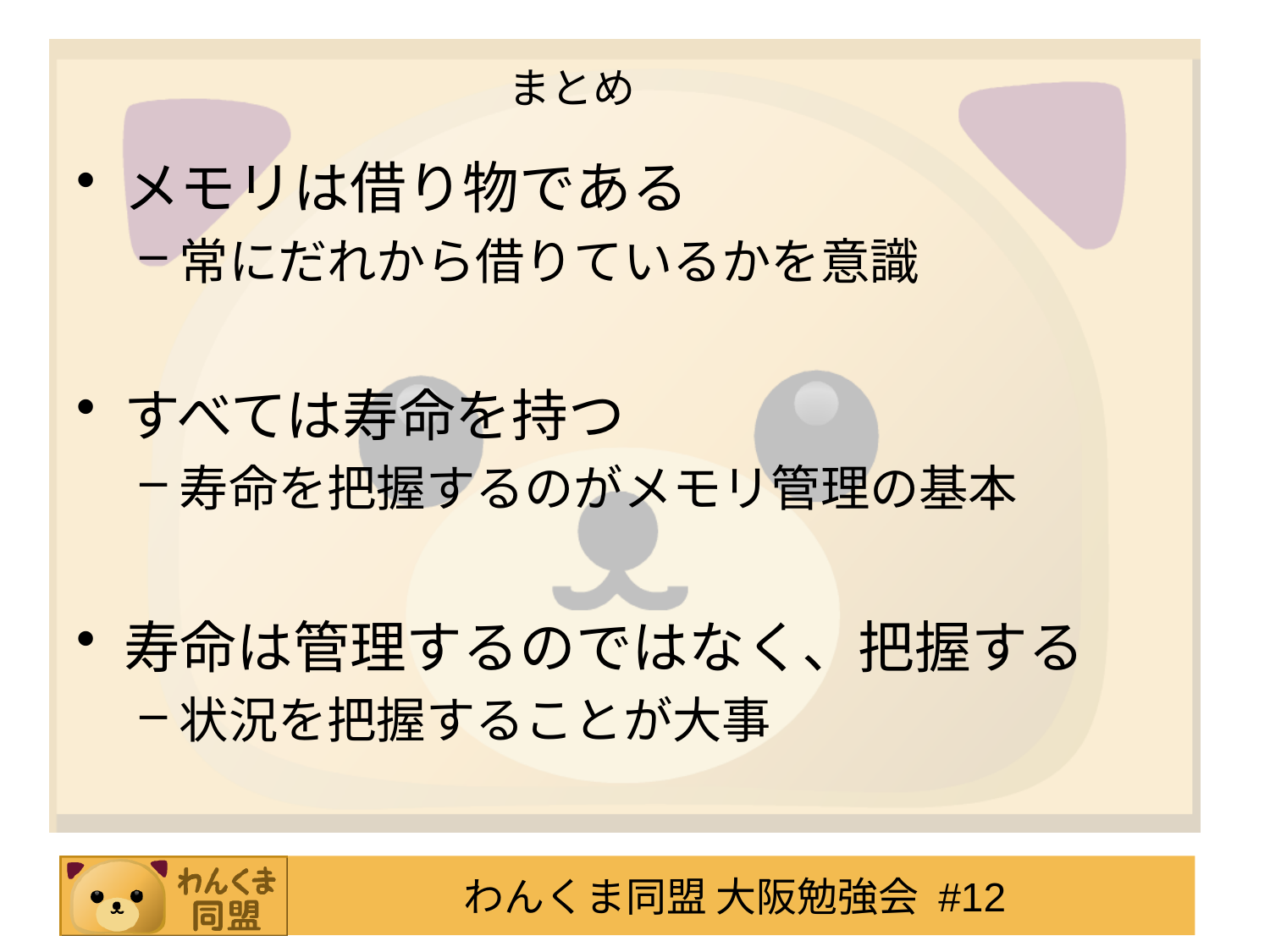

# まとめ
メモリは借り物である
常にだれから借りているかを意識

すべては寿命を持つ
寿命を把握するのがメモリ管理の基本

寿命は管理するのではなく、把握する
状況を把握することが大事